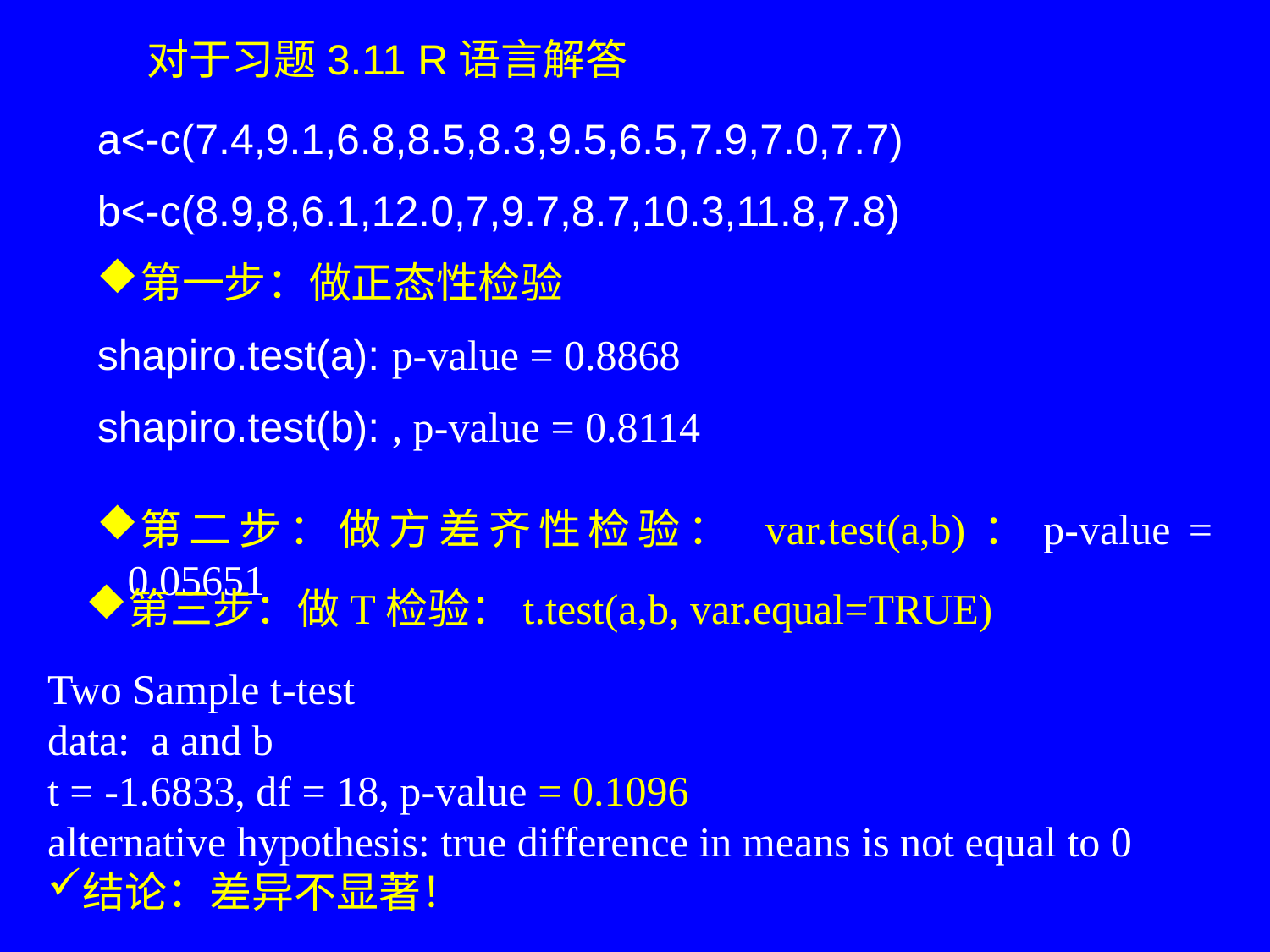

对于习题3.11 R语言解答
a<-c(7.4,9.1,6.8,8.5,8.3,9.5,6.5,7.9,7.0,7.7)
b<-c(8.9,8,6.1,12.0,7,9.7,8.7,10.3,11.8,7.8)
第一步：做正态性检验
shapiro.test(a): p-value = 0.8868
shapiro.test(b): , p-value = 0.8114
第二步：做方差齐性检验： var.test(a,b)：p-value = 0.05651
第三步：做T检验：t.test(a,b, var.equal=TRUE)
Two Sample t-test
data:  a and b
t = -1.6833, df = 18, p-value = 0.1096
alternative hypothesis: true difference in means is not equal to 0
结论：差异不显著！